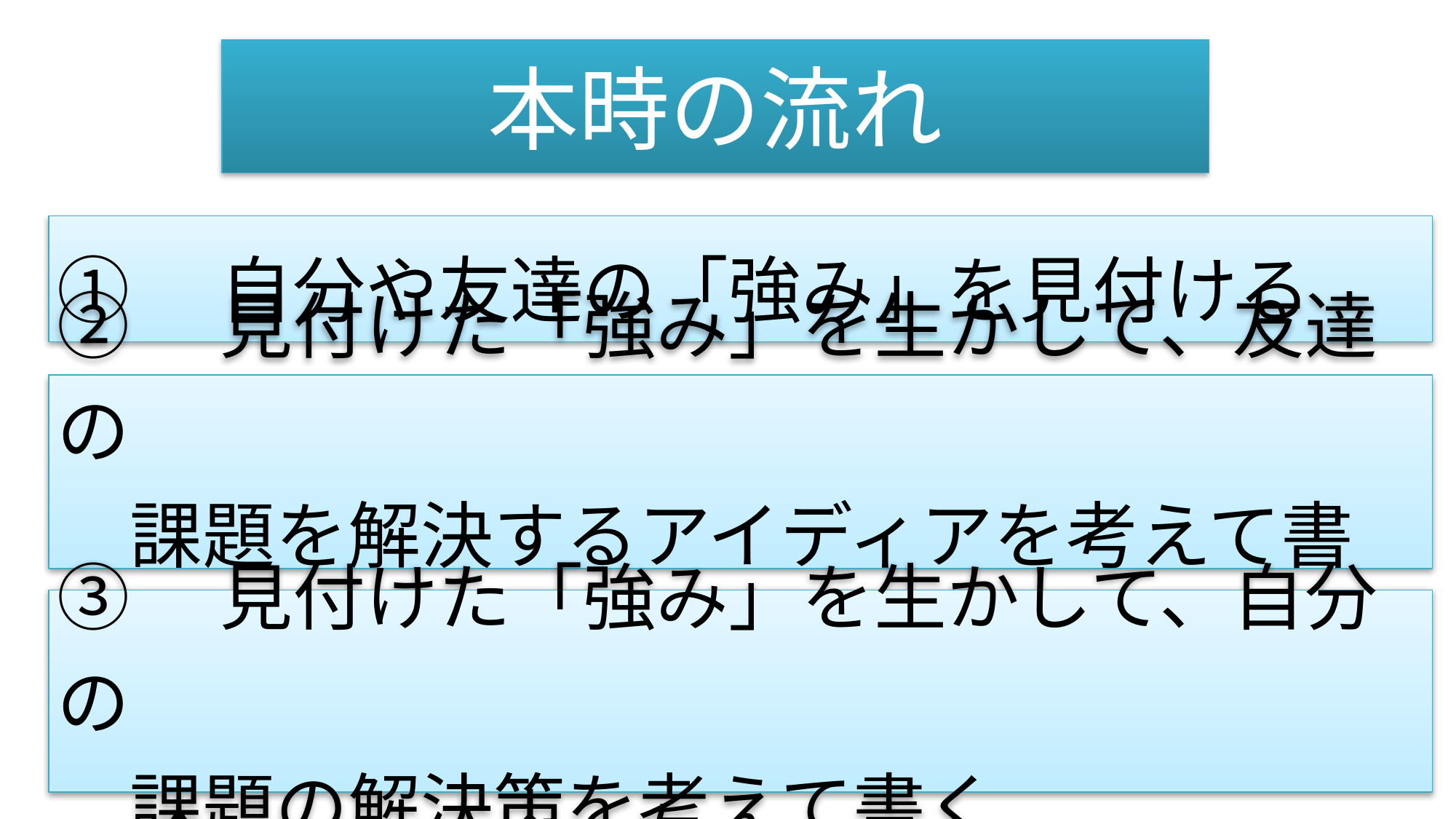

# 本時の流れ
①　自分や友達の「強み」を見付ける
②　見付けた「強み」を生かして、友達の
　課題を解決するアイディアを考えて書く
③　見付けた「強み」を生かして、自分の
　課題の解決策を考えて書く